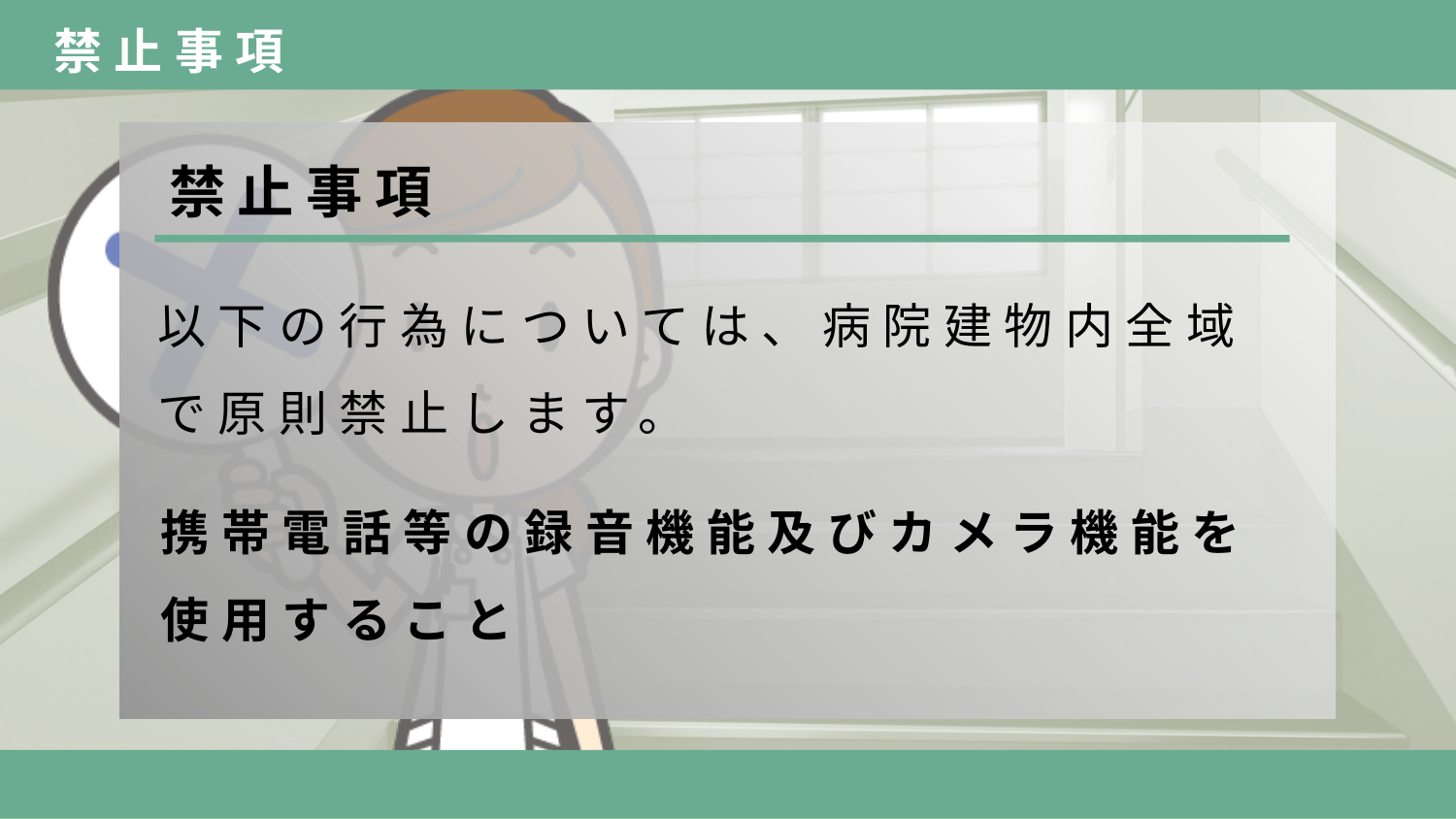

禁止事項

禁止事項

以下の行為については、病院建物内全域で原則禁止します。
携帯電話等の録音機能及びカメラ機能を使用すること